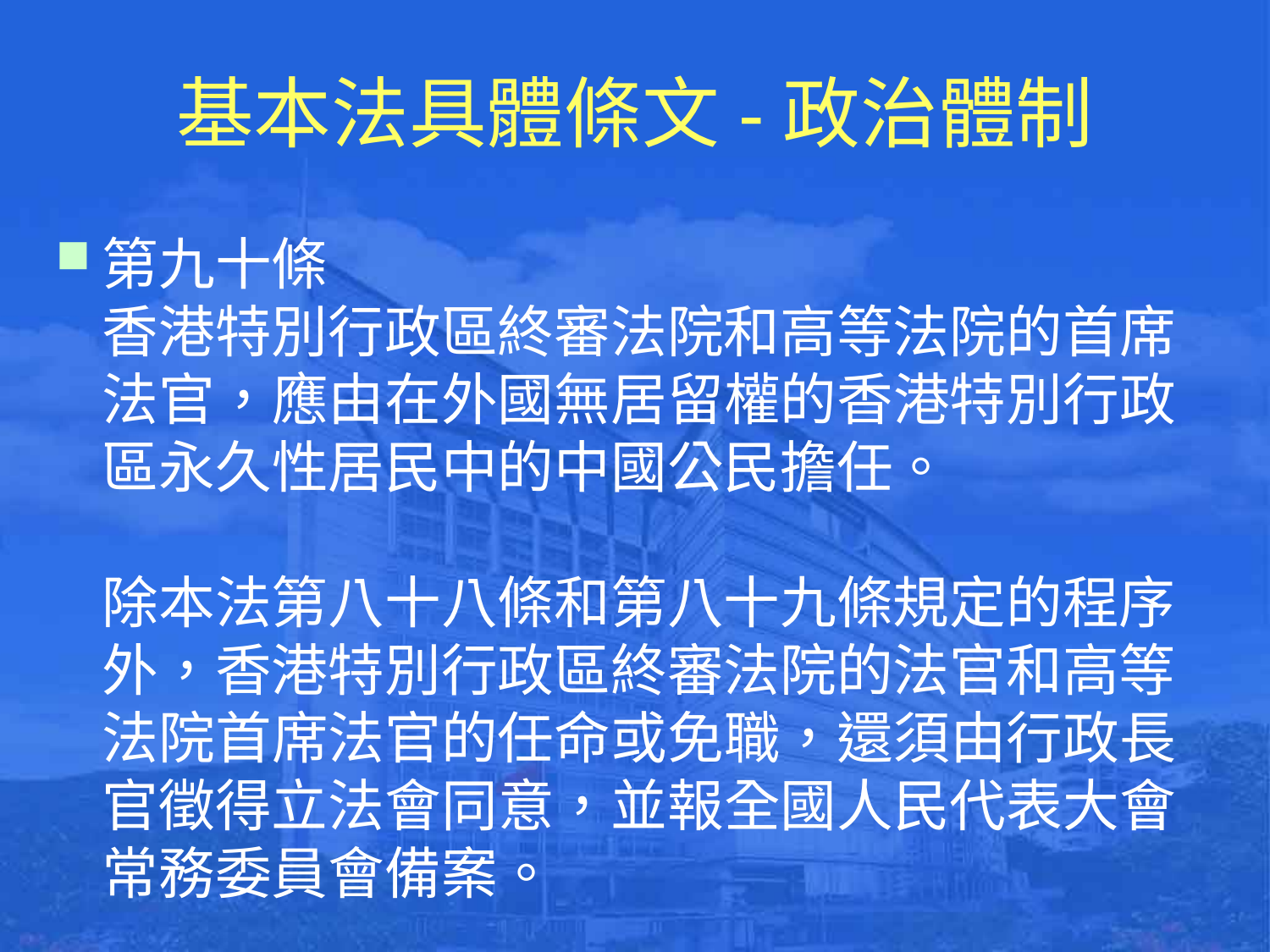

# 基本法具體條文-政治體制
第九十條
香港特別行政區終審法院和高等法院的首席法官，應由在外國無居留權的香港特別行政區永久性居民中的中國公民擔任。
除本法第八十八條和第八十九條規定的程序外，香港特別行政區終審法院的法官和高等法院首席法官的任命或免職，還須由行政長官徵得立法會同意，並報全國人民代表大會常務委員會備案。